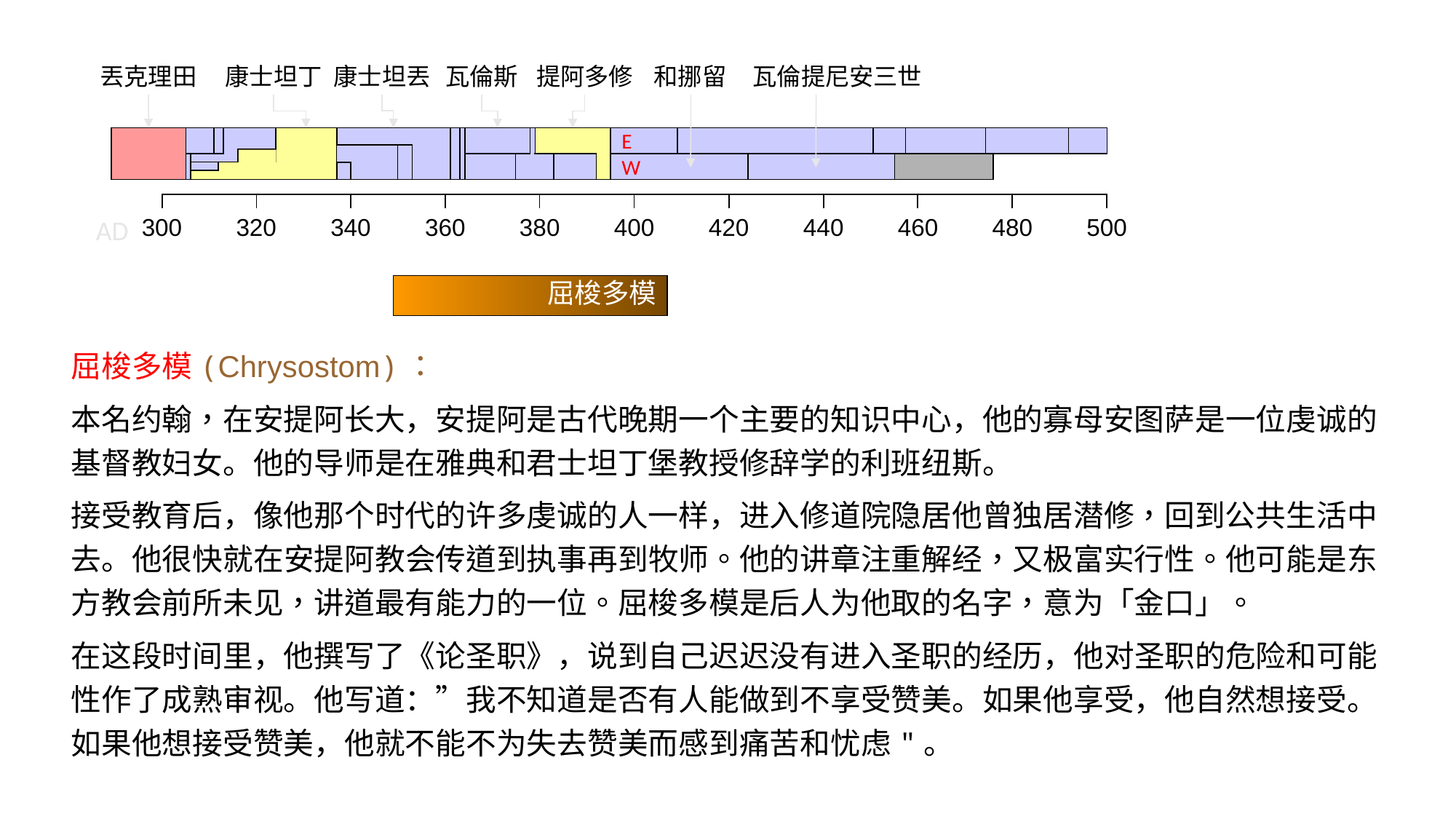

和挪留
丟克理田
康士坦丁
康士坦丟
瓦倫斯
提阿多修
瓦倫提尼安三世

E

W

|  |  |  |  |  |  |  |  |  |  |
| --- | --- | --- | --- | --- | --- | --- | --- | --- | --- |
AD
| 300 | 320 | 340 | 360 | 380 | 400 | 420 | 440 | 460 | 480 | 500 |
| --- | --- | --- | --- | --- | --- | --- | --- | --- | --- | --- |
屈梭多模
屈梭多模(Chrysostom)：
本名约翰，在安提阿长大，安提阿是古代晚期一个主要的知识中心，他的寡母安图萨是一位虔诚的基督教妇女。他的导师是在雅典和君士坦丁堡教授修辞学的利班纽斯。
接受教育后，像他那个时代的许多虔诚的人一样，进入修道院隐居他曾独居潜修，回到公共生活中去。他很快就在安提阿教会传道到执事再到牧师。他的讲章注重解经，又极富实行性。他可能是东方教会前所未见，讲道最有能力的一位。屈梭多模是后人为他取的名字，意为「金口」。
在这段时间里，他撰写了《论圣职》，说到自己迟迟没有进入圣职的经历，他对圣职的危险和可能性作了成熟审视。他写道：”我不知道是否有人能做到不享受赞美。如果他享受，他自然想接受。如果他想接受赞美，他就不能不为失去赞美而感到痛苦和忧虑"。